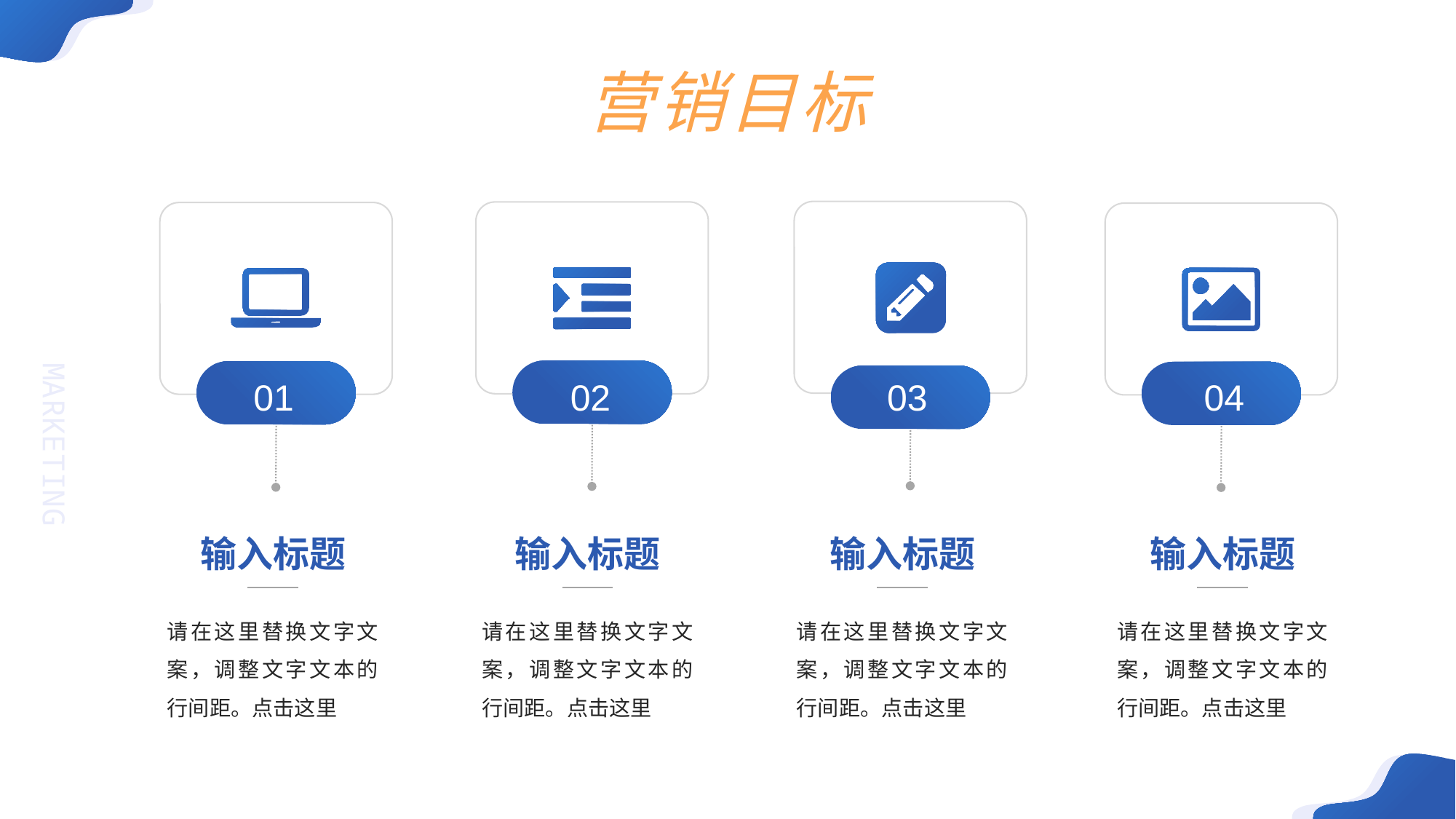

营销目标

01
02
03
04
输入标题
请在这里替换文字文案，调整文字文本的行间距。点击这里
输入标题
请在这里替换文字文案，调整文字文本的行间距。点击这里
输入标题
请在这里替换文字文案，调整文字文本的行间距。点击这里
输入标题
请在这里替换文字文案，调整文字文本的行间距。点击这里
MARKETING